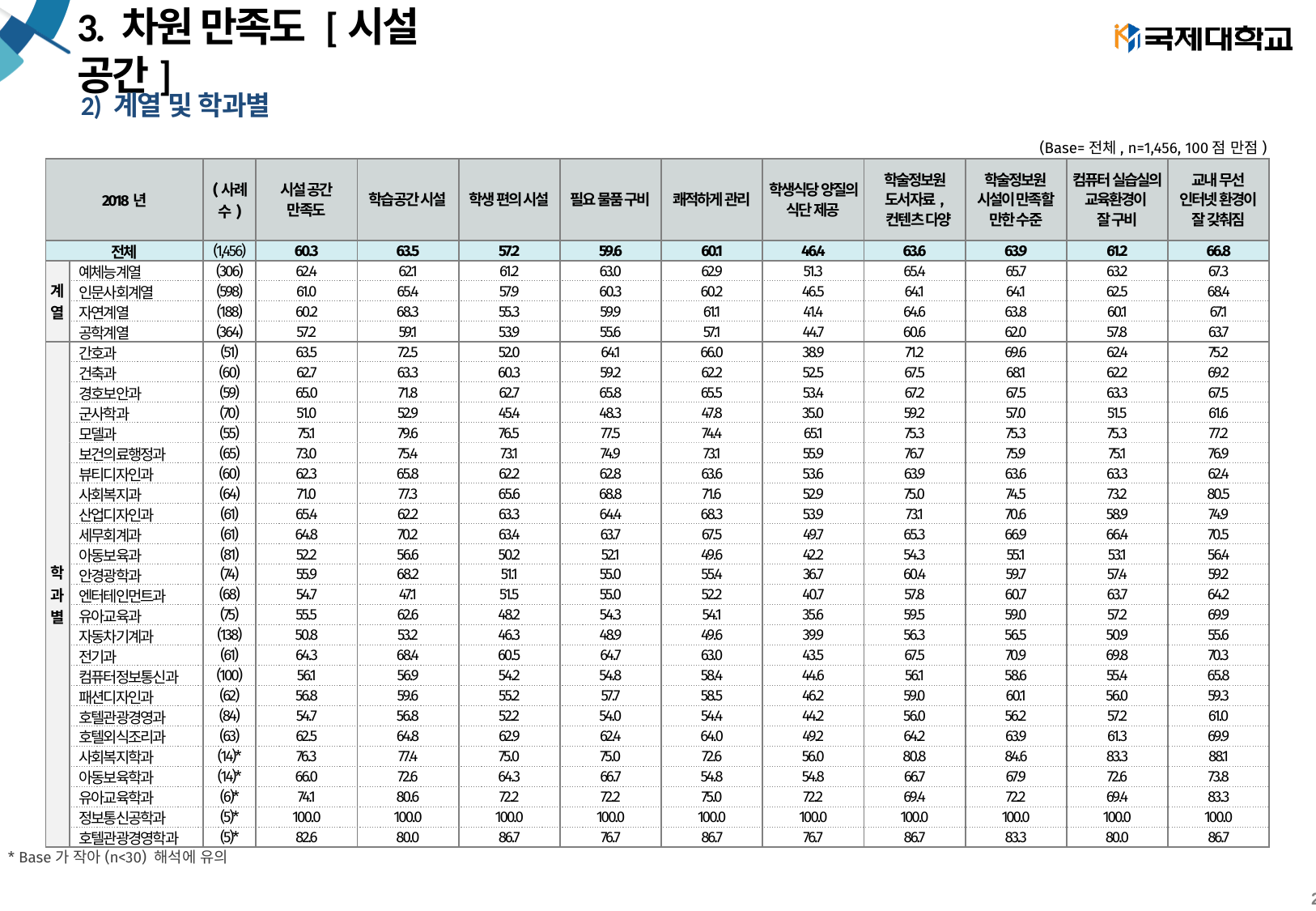

# 3. 차원 만족도 [시설 공간]
2) 계열 및 학과별
(Base=전체, n=1,456, 100점 만점)
| 2018년 |  | (사례수) | 시설 공간 만족도 | 학습공간 시설 | 학생 편의 시설 | 필요 물품 구비 | 쾌적하게 관리 | 학생식당 양질의 식단 제공 | 학술정보원 도서자료, 컨텐츠 다양 | 학술정보원 시설이 만족할 만한 수준 | 컴퓨터 실습실의 교육환경이 잘 구비 | 교내 무선 인터넷 환경이 잘 갖춰짐 |
| --- | --- | --- | --- | --- | --- | --- | --- | --- | --- | --- | --- | --- |
| 전체 |  | (1,456) | 60.3 | 63.5 | 57.2 | 59.6 | 60.1 | 46.4 | 63.6 | 63.9 | 61.2 | 66.8 |
| 계 열 | 예체능계열 | (306) | 62.4 | 62.1 | 61.2 | 63.0 | 62.9 | 51.3 | 65.4 | 65.7 | 63.2 | 67.3 |
|  | 인문사회계열 | (598) | 61.0 | 65.4 | 57.9 | 60.3 | 60.2 | 46.5 | 64.1 | 64.1 | 62.5 | 68.4 |
|  | 자연계열 | (188) | 60.2 | 68.3 | 55.3 | 59.9 | 61.1 | 41.4 | 64.6 | 63.8 | 60.1 | 67.1 |
|  | 공학계열 | (364) | 57.2 | 59.1 | 53.9 | 55.6 | 57.1 | 44.7 | 60.6 | 62.0 | 57.8 | 63.7 |
| 학 과 별 | 간호과 | (51) | 63.5 | 72.5 | 52.0 | 64.1 | 66.0 | 38.9 | 71.2 | 69.6 | 62.4 | 75.2 |
|  | 건축과 | (60) | 62.7 | 63.3 | 60.3 | 59.2 | 62.2 | 52.5 | 67.5 | 68.1 | 62.2 | 69.2 |
|  | 경호보안과 | (59) | 65.0 | 71.8 | 62.7 | 65.8 | 65.5 | 53.4 | 67.2 | 67.5 | 63.3 | 67.5 |
|  | 군사학과 | (70) | 51.0 | 52.9 | 45.4 | 48.3 | 47.8 | 35.0 | 59.2 | 57.0 | 51.5 | 61.6 |
|  | 모델과 | (55) | 75.1 | 79.6 | 76.5 | 77.5 | 74.4 | 65.1 | 75.3 | 75.3 | 75.3 | 77.2 |
|  | 보건의료행정과 | (65) | 73.0 | 75.4 | 73.1 | 74.9 | 73.1 | 55.9 | 76.7 | 75.9 | 75.1 | 76.9 |
|  | 뷰티디자인과 | (60) | 62.3 | 65.8 | 62.2 | 62.8 | 63.6 | 53.6 | 63.9 | 63.6 | 63.3 | 62.4 |
|  | 사회복지과 | (64) | 71.0 | 77.3 | 65.6 | 68.8 | 71.6 | 52.9 | 75.0 | 74.5 | 73.2 | 80.5 |
|  | 산업디자인과 | (61) | 65.4 | 62.2 | 63.3 | 64.4 | 68.3 | 53.9 | 73.1 | 70.6 | 58.9 | 74.9 |
|  | 세무회계과 | (61) | 64.8 | 70.2 | 63.4 | 63.7 | 67.5 | 49.7 | 65.3 | 66.9 | 66.4 | 70.5 |
|  | 아동보육과 | (81) | 52.2 | 56.6 | 50.2 | 52.1 | 49.6 | 42.2 | 54.3 | 55.1 | 53.1 | 56.4 |
|  | 안경광학과 | (74) | 55.9 | 68.2 | 51.1 | 55.0 | 55.4 | 36.7 | 60.4 | 59.7 | 57.4 | 59.2 |
|  | 엔터테인먼트과 | (68) | 54.7 | 47.1 | 51.5 | 55.0 | 52.2 | 40.7 | 57.8 | 60.7 | 63.7 | 64.2 |
|  | 유아교육과 | (75) | 55.5 | 62.6 | 48.2 | 54.3 | 54.1 | 35.6 | 59.5 | 59.0 | 57.2 | 69.9 |
|  | 자동차기계과 | (138) | 50.8 | 53.2 | 46.3 | 48.9 | 49.6 | 39.9 | 56.3 | 56.5 | 50.9 | 55.6 |
|  | 전기과 | (61) | 64.3 | 68.4 | 60.5 | 64.7 | 63.0 | 43.5 | 67.5 | 70.9 | 69.8 | 70.3 |
|  | 컴퓨터정보통신과 | (100) | 56.1 | 56.9 | 54.2 | 54.8 | 58.4 | 44.6 | 56.1 | 58.6 | 55.4 | 65.8 |
|  | 패션디자인과 | (62) | 56.8 | 59.6 | 55.2 | 57.7 | 58.5 | 46.2 | 59.0 | 60.1 | 56.0 | 59.3 |
|  | 호텔관광경영과 | (84) | 54.7 | 56.8 | 52.2 | 54.0 | 54.4 | 44.2 | 56.0 | 56.2 | 57.2 | 61.0 |
|  | 호텔외식조리과 | (63) | 62.5 | 64.8 | 62.9 | 62.4 | 64.0 | 49.2 | 64.2 | 63.9 | 61.3 | 69.9 |
|  | 사회복지학과 | (14)\* | 76.3 | 77.4 | 75.0 | 75.0 | 72.6 | 56.0 | 80.8 | 84.6 | 83.3 | 88.1 |
|  | 아동보육학과 | (14)\* | 66.0 | 72.6 | 64.3 | 66.7 | 54.8 | 54.8 | 66.7 | 67.9 | 72.6 | 73.8 |
|  | 유아교육학과 | (6)\* | 74.1 | 80.6 | 72.2 | 72.2 | 75.0 | 72.2 | 69.4 | 72.2 | 69.4 | 83.3 |
|  | 정보통신공학과 | (5)\* | 100.0 | 100.0 | 100.0 | 100.0 | 100.0 | 100.0 | 100.0 | 100.0 | 100.0 | 100.0 |
|  | 호텔관광경영학과 | (5)\* | 82.6 | 80.0 | 86.7 | 76.7 | 86.7 | 76.7 | 86.7 | 83.3 | 80.0 | 86.7 |
* Base가 작아(n<30) 해석에 유의